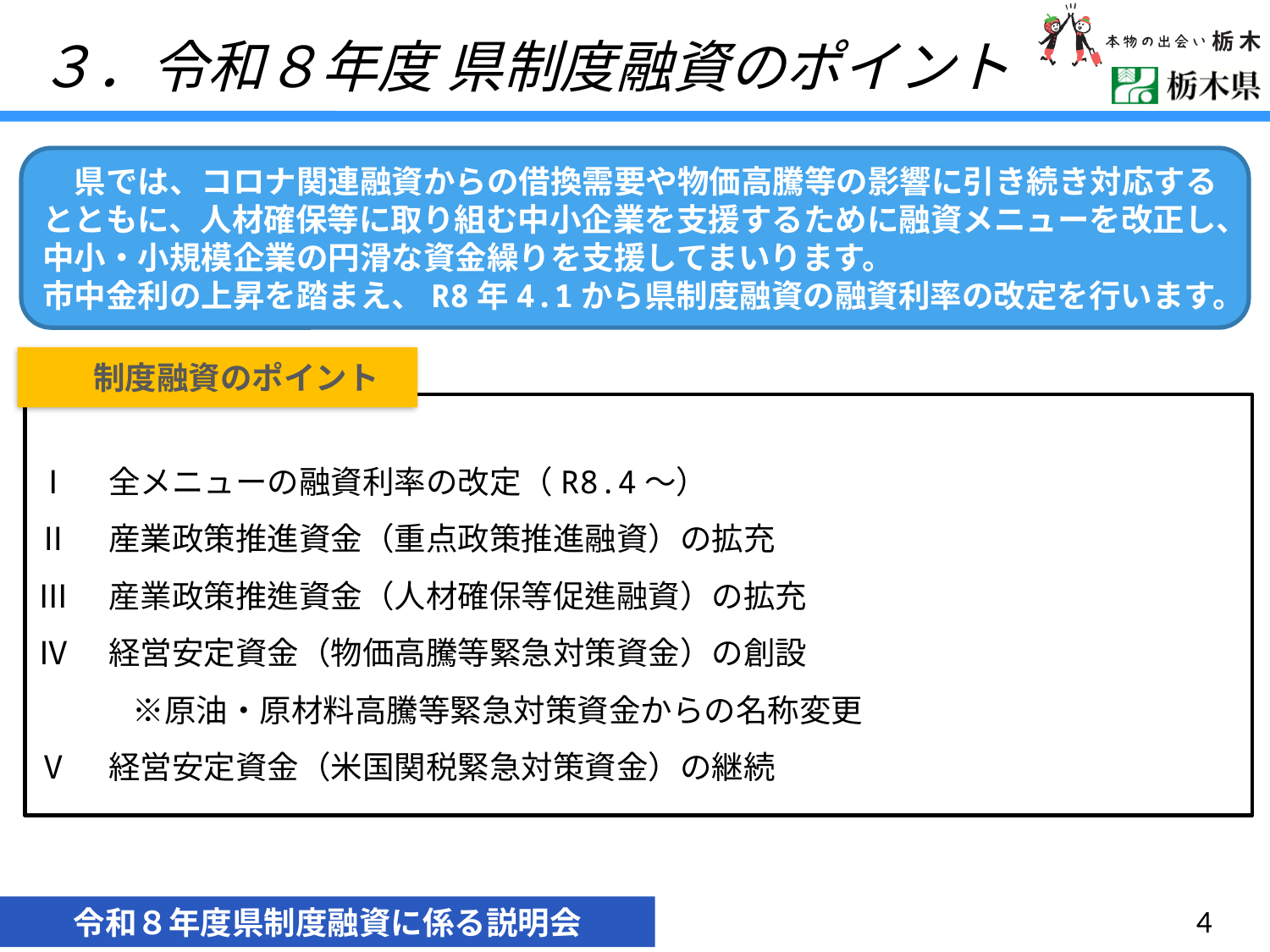

３．令和８年度 県制度融資のポイント
　県では、コロナ関連融資からの借換需要や物価高騰等の影響に引き続き対応するとともに、人材確保等に取り組む中小企業を支援するために融資メニューを改正し、中小・小規模企業の円滑な資金繰りを支援してまいります。
市中金利の上昇を踏まえ、R8年4.1から県制度融資の融資利率の改定を行います。
　　制度融資のポイント

Ⅰ　全メニューの融資利率の改定（R8.4～）
Ⅱ　産業政策推進資金（重点政策推進融資）の拡充
Ⅲ　産業政策推進資金（人材確保等促進融資）の拡充
Ⅳ　経営安定資金（物価高騰等緊急対策資金）の創設
　　　※原油・原材料高騰等緊急対策資金からの名称変更
Ⅴ　経営安定資金（米国関税緊急対策資金）の継続
4